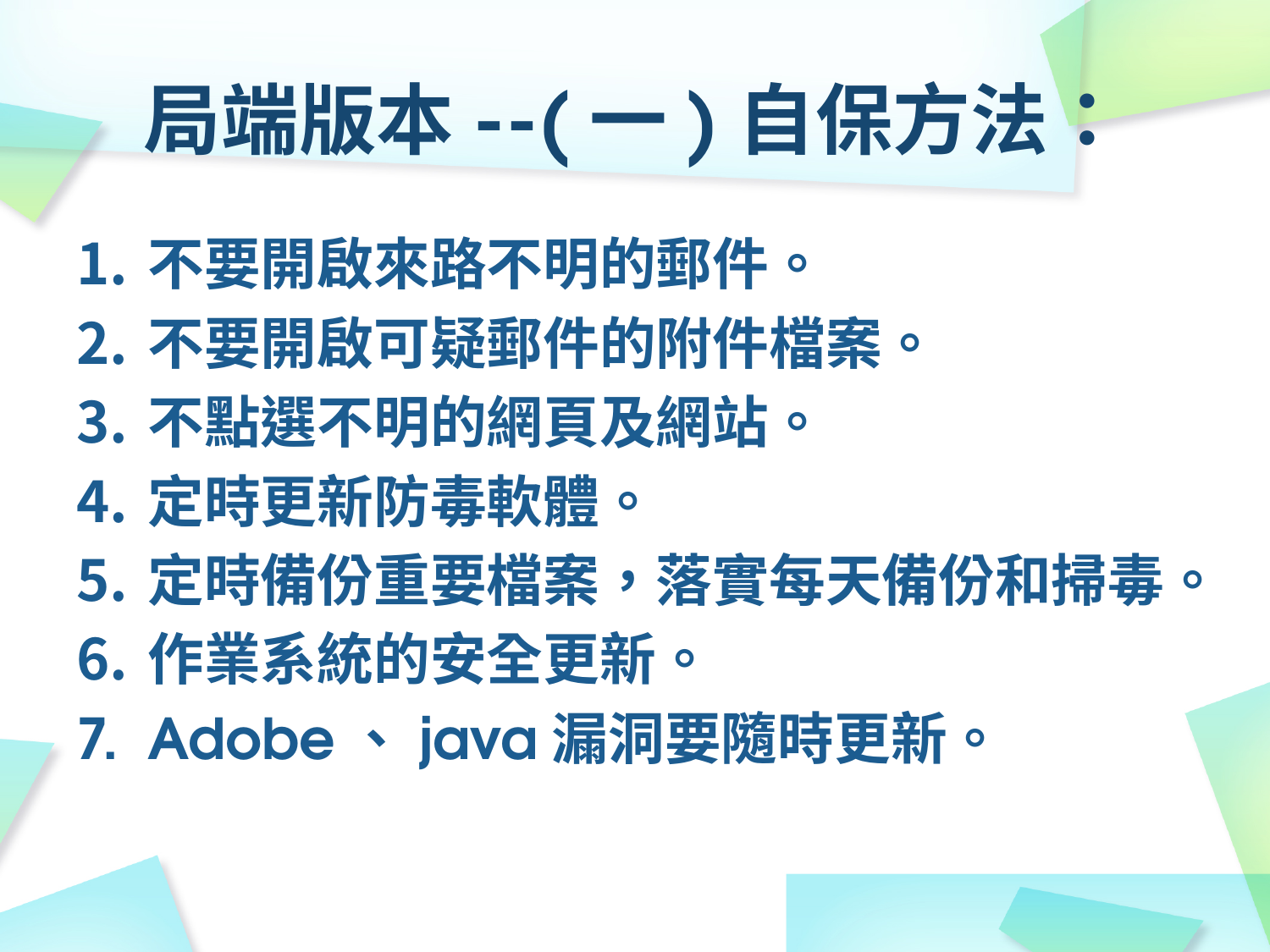

# 局端版本--(一)自保方法：
不要開啟來路不明的郵件。
不要開啟可疑郵件的附件檔案。
不點選不明的網頁及網站。
定時更新防毒軟體。
定時備份重要檔案，落實每天備份和掃毒。
作業系統的安全更新。
Adobe、java漏洞要隨時更新。